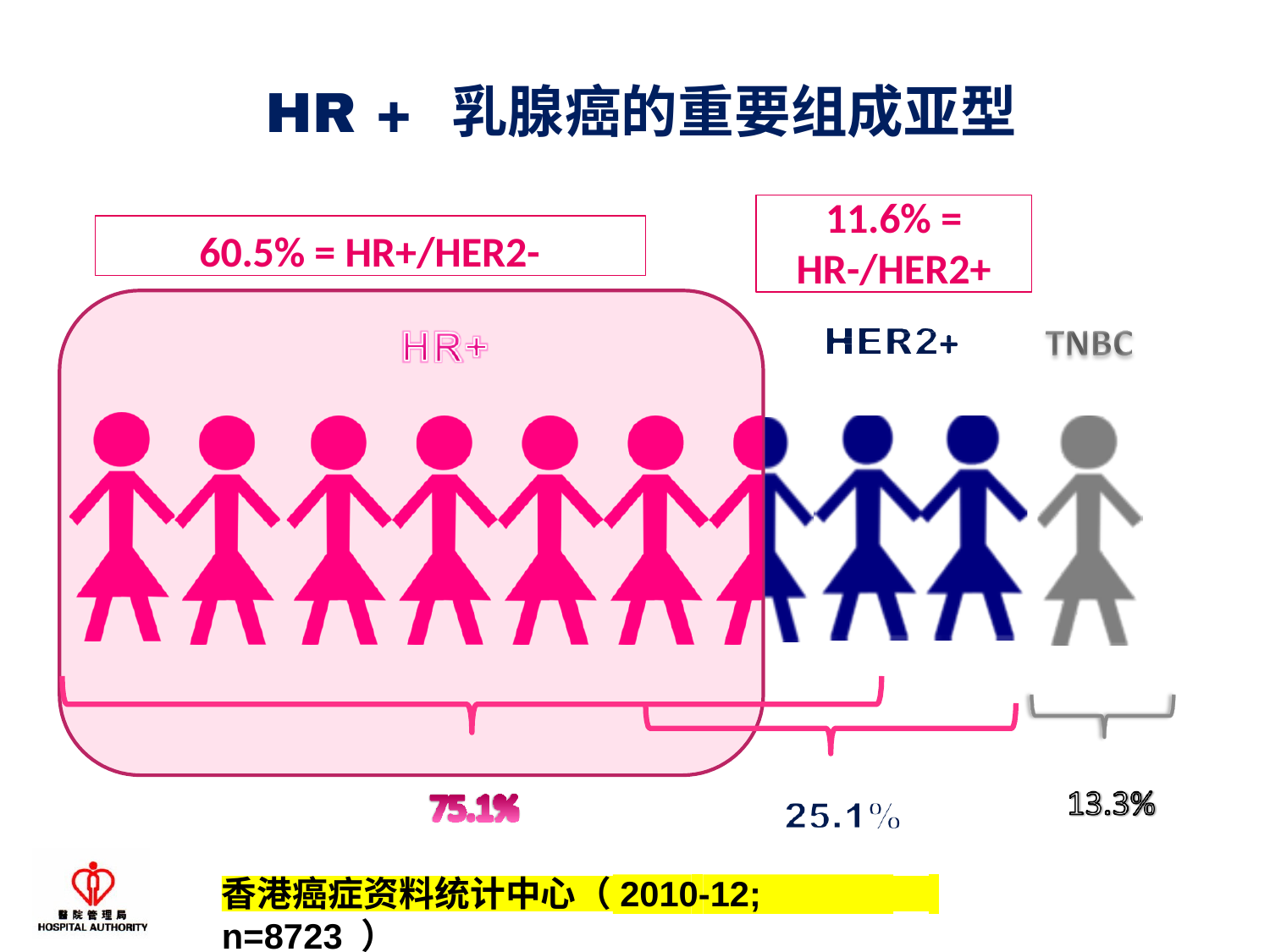

# HR +	乳腺癌的重要组成亚型
11.6% =
HR-/HER2+
60.5% = HR+/HER2-

香港癌症资料统计中心（2010-12; n=8723 ）